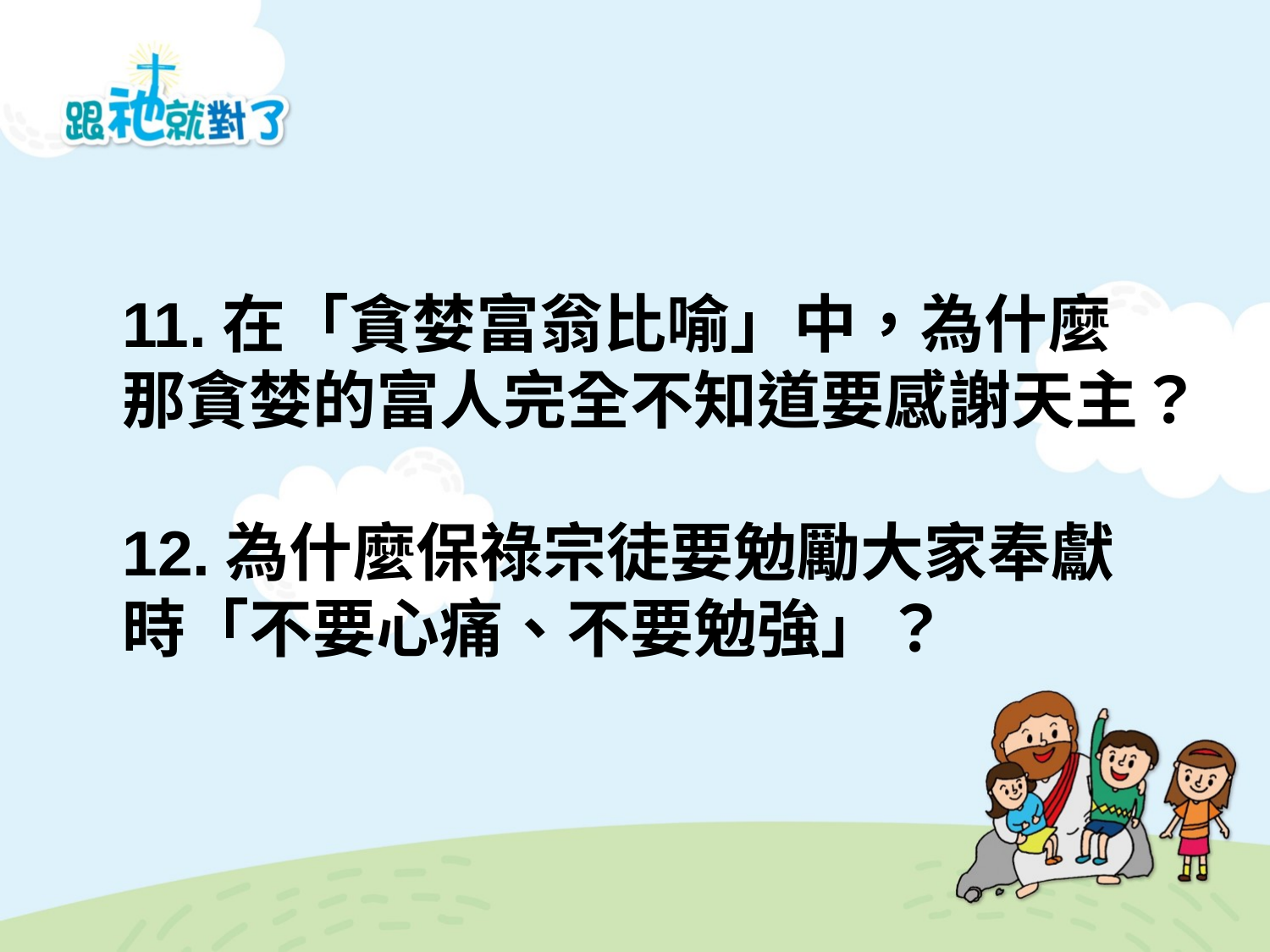

11.在「貪婪富翁比喻」中，為什麼那貪婪的富人完全不知道要感謝天主？

12.為什麼保祿宗徒要勉勵大家奉獻時「不要心痛、不要勉強」？